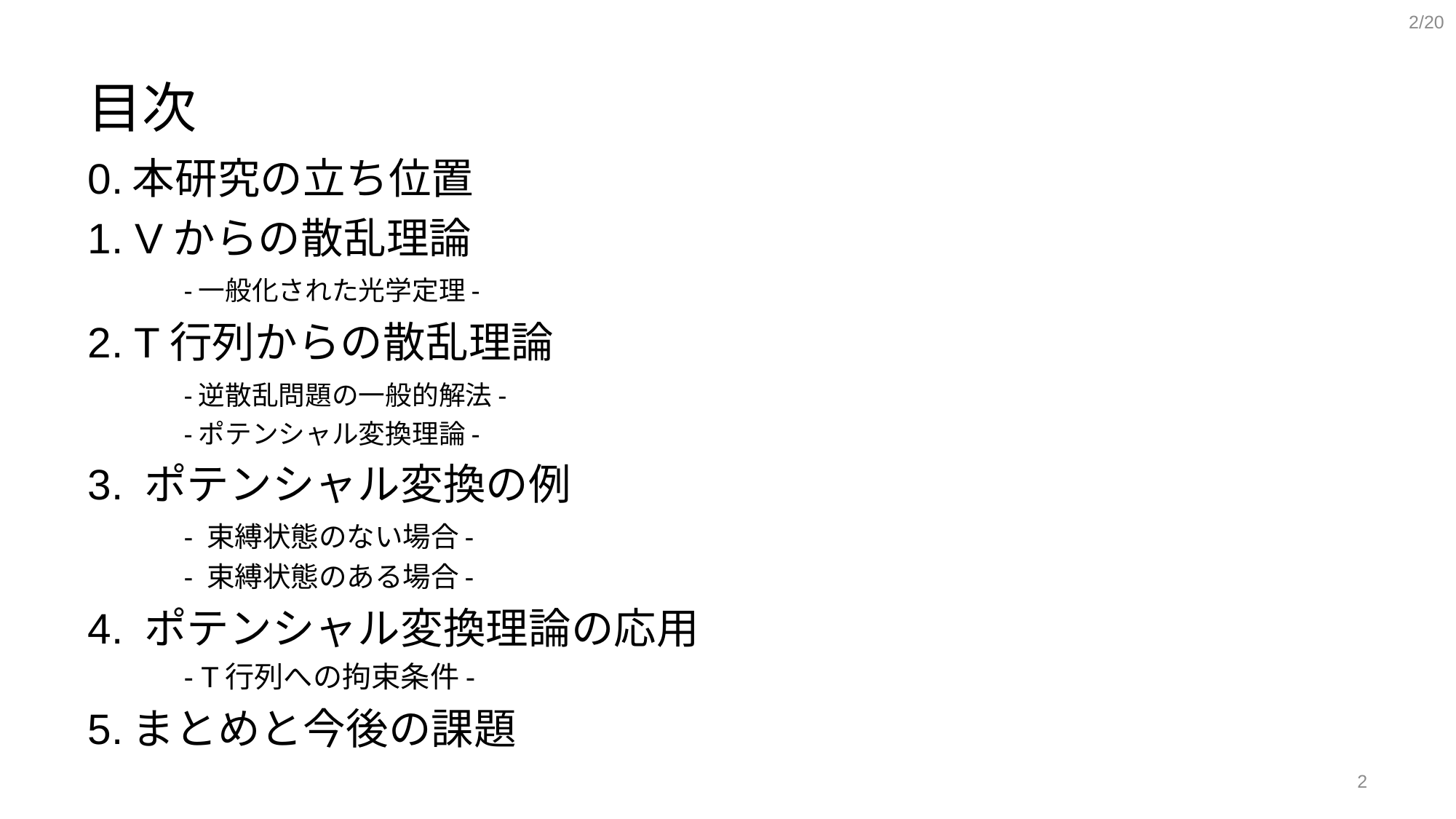

2/20
# 目次
0.本研究の立ち位置
1. Vからの散乱理論
	-一般化された光学定理-
2. T行列からの散乱理論
	-逆散乱問題の一般的解法-
	-ポテンシャル変換理論-
3. ポテンシャル変換の例
	- 束縛状態のない場合-
　　　	- 束縛状態のある場合-
4. ポテンシャル変換理論の応用
	- T行列への拘束条件-
5.まとめと今後の課題

2